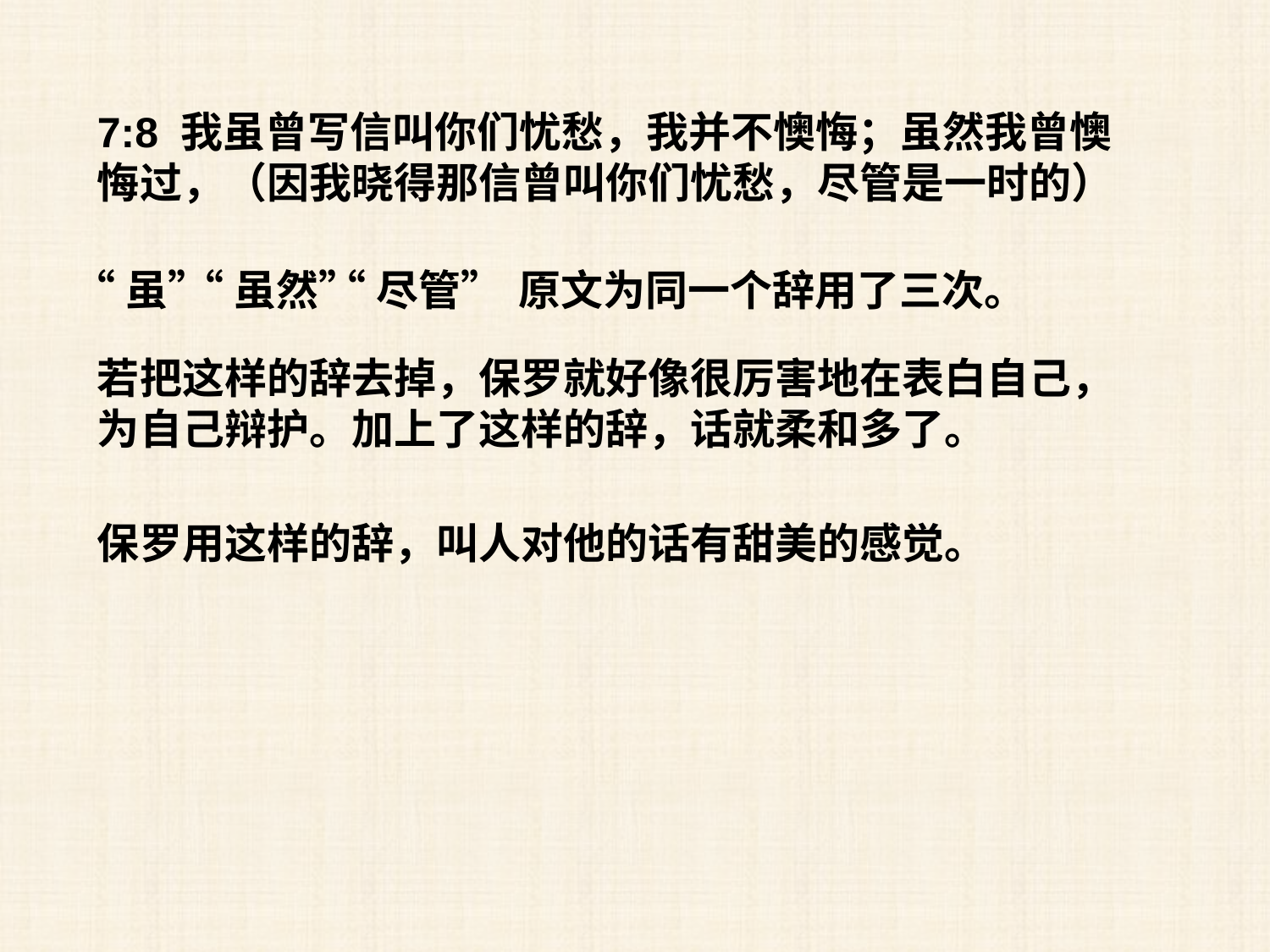

7:8 我虽曾写信叫你们忧愁，我并不懊悔；虽然我曾懊悔过，（因我晓得那信曾叫你们忧愁，尽管是一时的）
“虽”
“虽然”
“尽管”
原文为同一个辞用了三次。
若把这样的辞去掉，保罗就好像很厉害地在表白自己，为自己辩护。加上了这样的辞，话就柔和多了。
保罗用这样的辞，叫人对他的话有甜美的感觉。